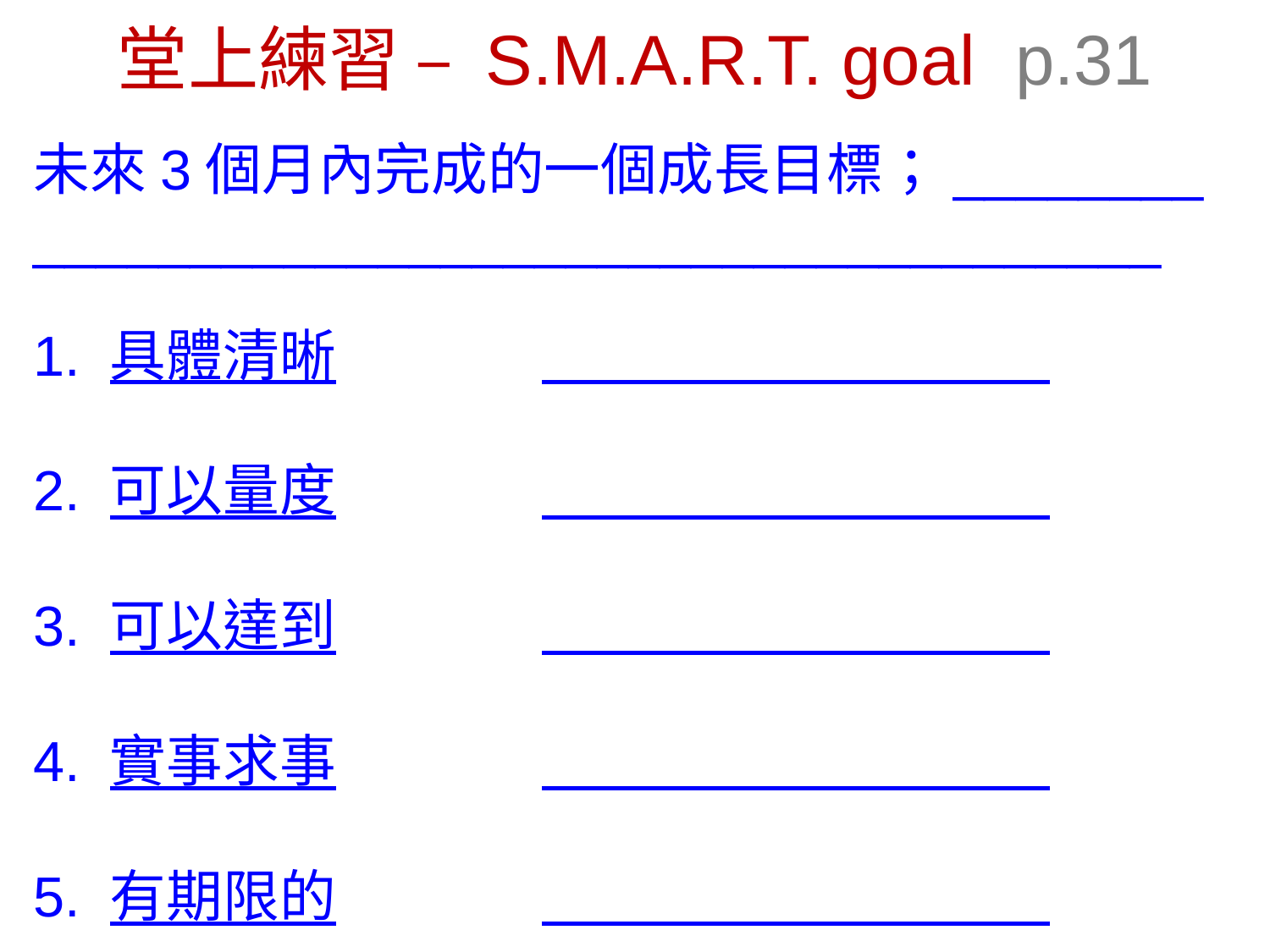

# 堂上練習 – S.M.A.R.T. goal  p.31
未來3個月內完成的一個成長目標；________
____________________________________

1. 具體清晰
2. 可以量度
3. 可以達到
4. 實事求事

5. 有期限的